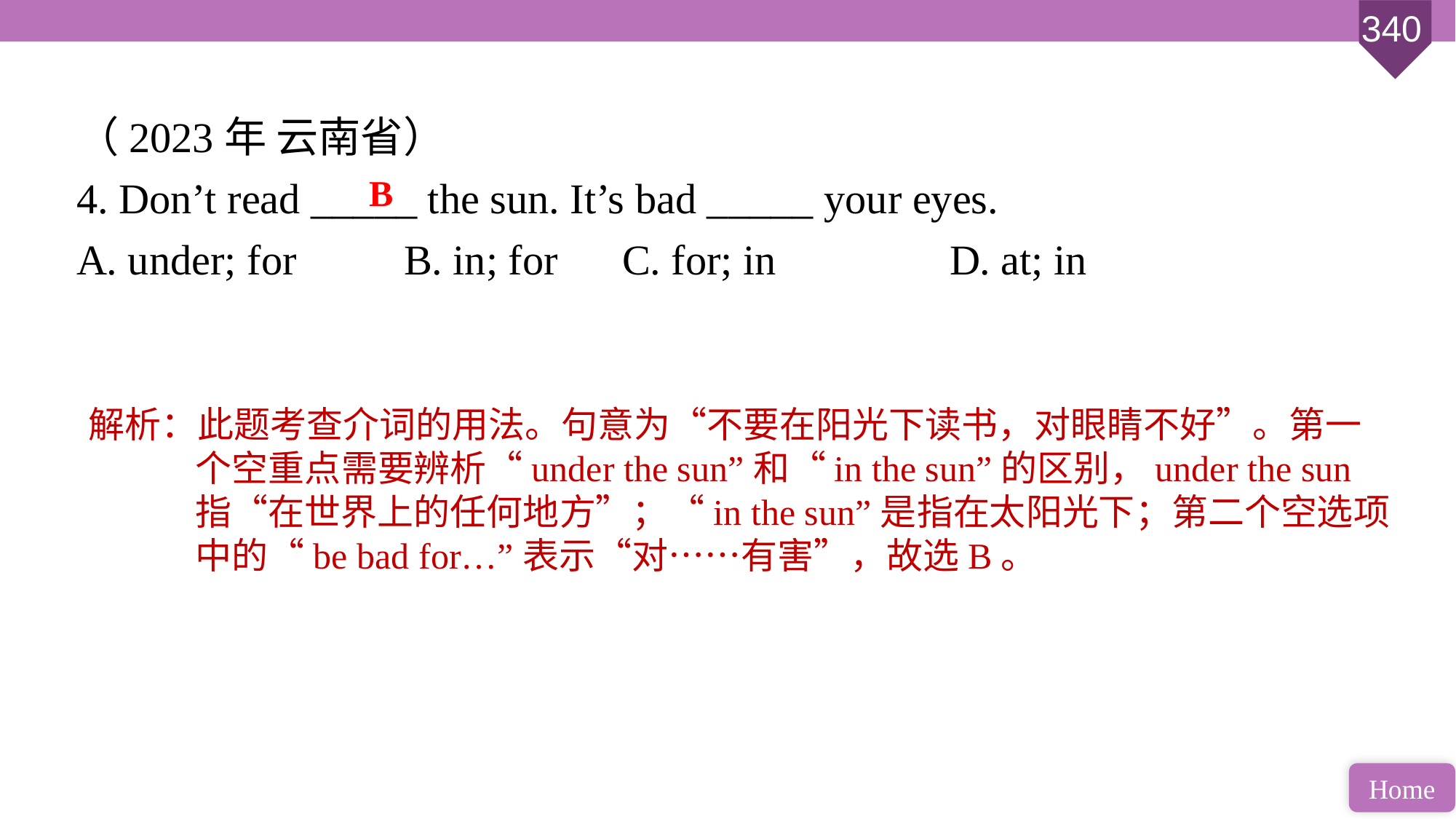

（2023年 云南省）
4. Don’t read _____ the sun. It’s bad _____ your eyes.
A. under; for 	B. in; for	C. for; in 		D. at; in
B
解析：此题考查介词的用法。句意为“不要在阳光下读书，对眼睛不好”。第一个空重点需要辨析“under the sun”和“in the sun”的区别，under the sun指“在世界上的任何地方”；“in the sun”是指在太阳光下；第二个空选项中的“be bad for…”表示“对……有害”，故选B。